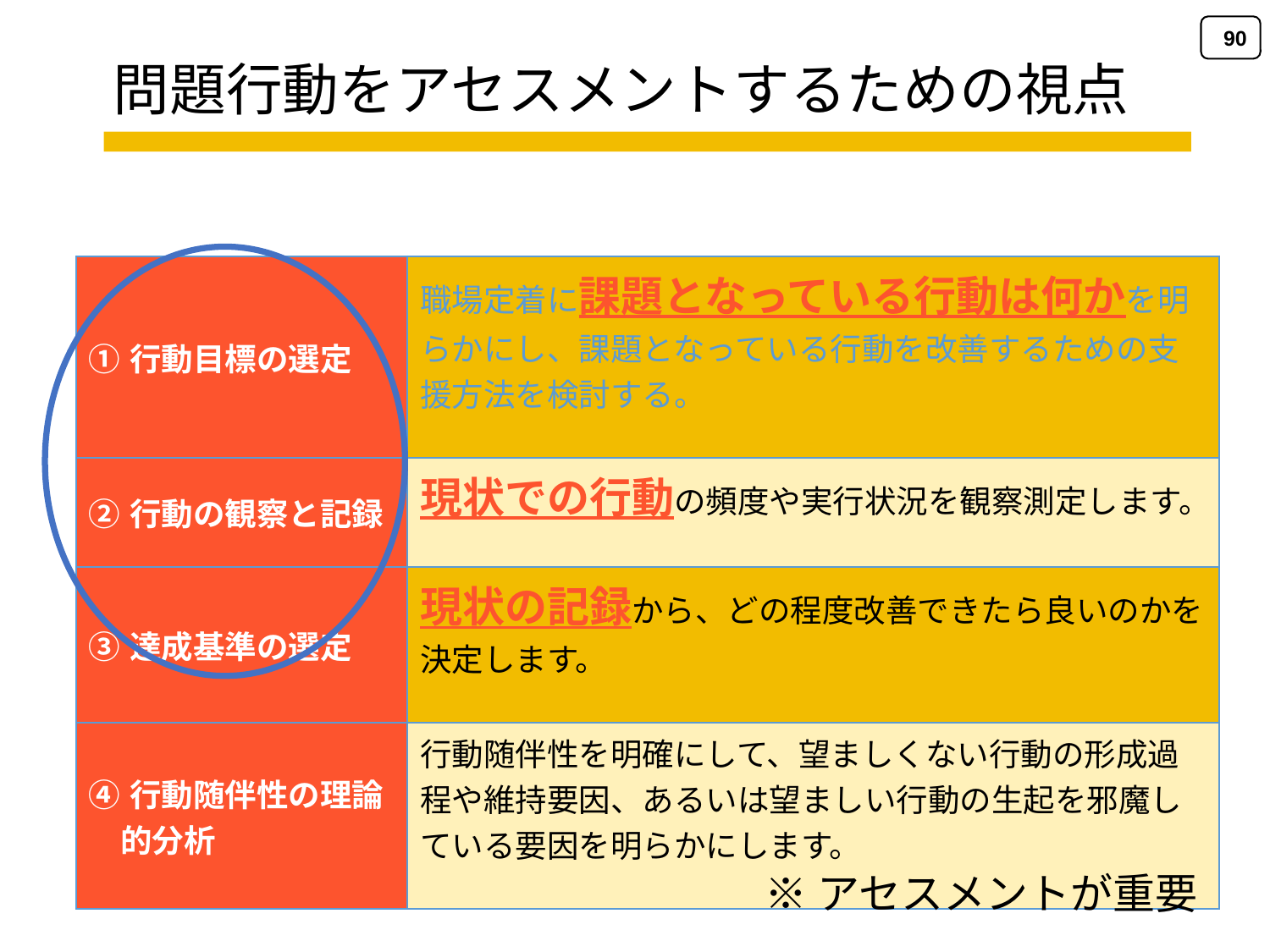

問題行動をアセスメントするための視点
90

| ①行動目標の選定 | 職場定着に課題となっている行動は何かを明らかにし、課題となっている行動を改善するための支援方法を検討する。 |
| --- | --- |
| ②行動の観察と記録 | 現状での行動の頻度や実行状況を観察測定します。 |
| ③達成基準の選定 | 現状の記録から、どの程度改善できたら良いのかを決定します。 |
| ④行動随伴性の理論 　的分析 | 行動随伴性を明確にして、望ましくない行動の形成過程や維持要因、あるいは望ましい行動の生起を邪魔している要因を明らかにします。 |
※アセスメントが重要